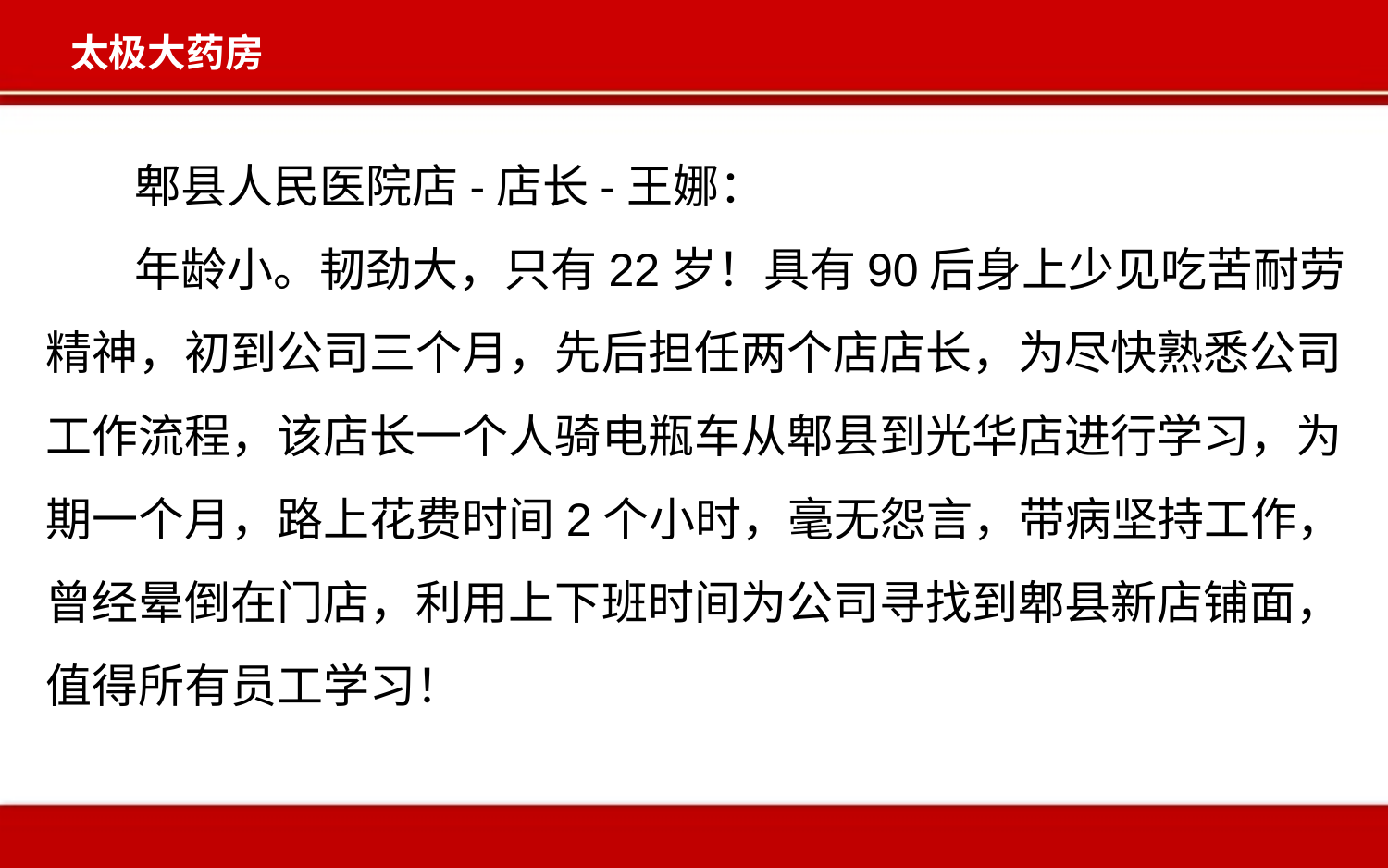

太极大药房
   郫县人民医院店-店长-王娜：
   年龄小。韧劲大，只有22岁！具有90后身上少见吃苦耐劳精神，初到公司三个月，先后担任两个店店长，为尽快熟悉公司工作流程，该店长一个人骑电瓶车从郫县到光华店进行学习，为期一个月，路上花费时间2个小时，毫无怨言，带病坚持工作，曾经晕倒在门店，利用上下班时间为公司寻找到郫县新店铺面，值得所有员工学习！